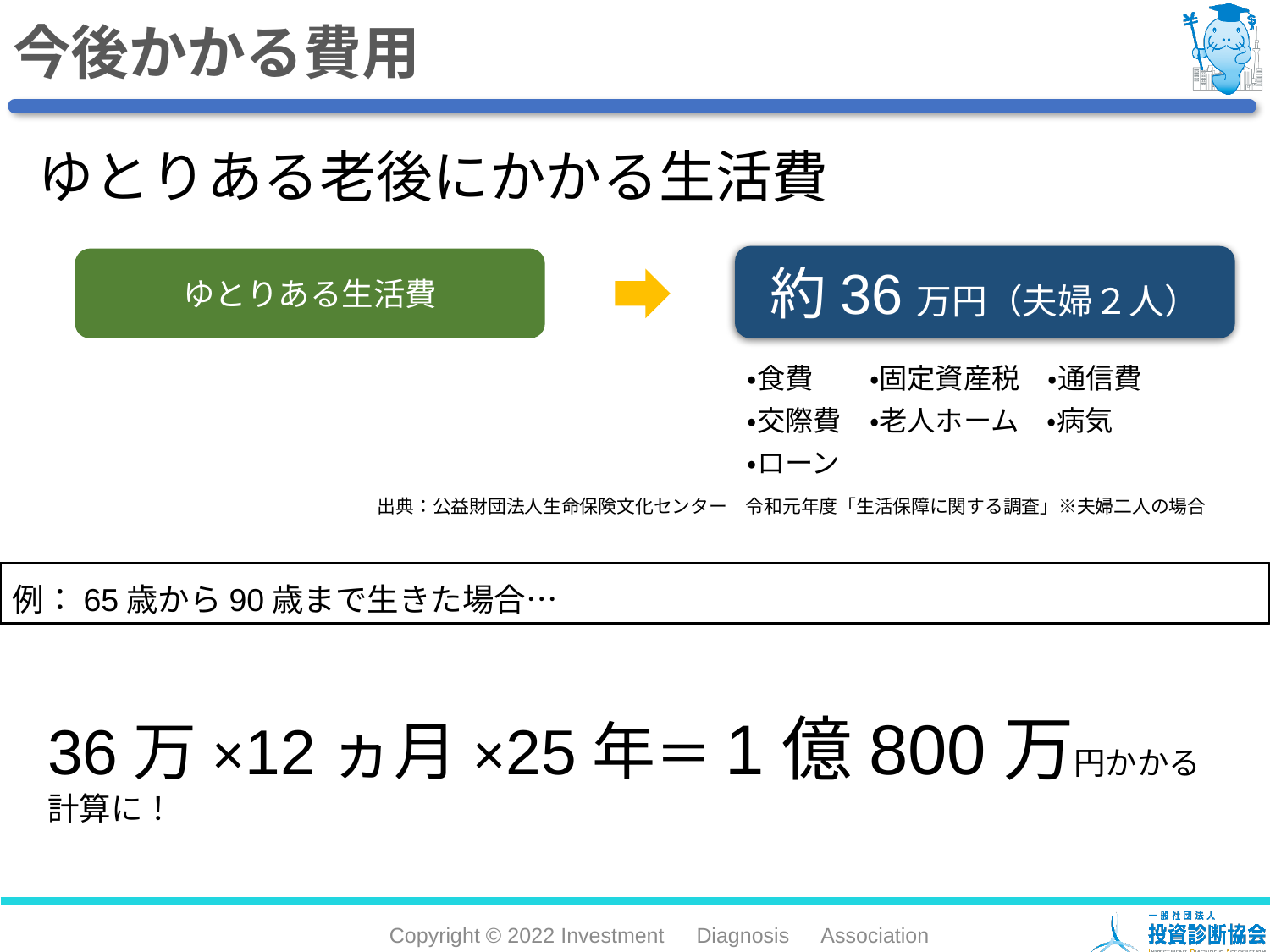

今後かかる費用
ゆとりある老後にかかる生活費
約36万円（夫婦２人）
ゆとりある生活費

・食費　　・固定資産税　・通信費
・交際費　・老人ホーム　・病気
・ローン
出典：公益財団法人生命保険文化センター　令和元年度「生活保障に関する調査」※夫婦二人の場合
例：65歳から90歳まで生きた場合…
36万×12ヵ月×25年＝1億800万円かかる計算に！